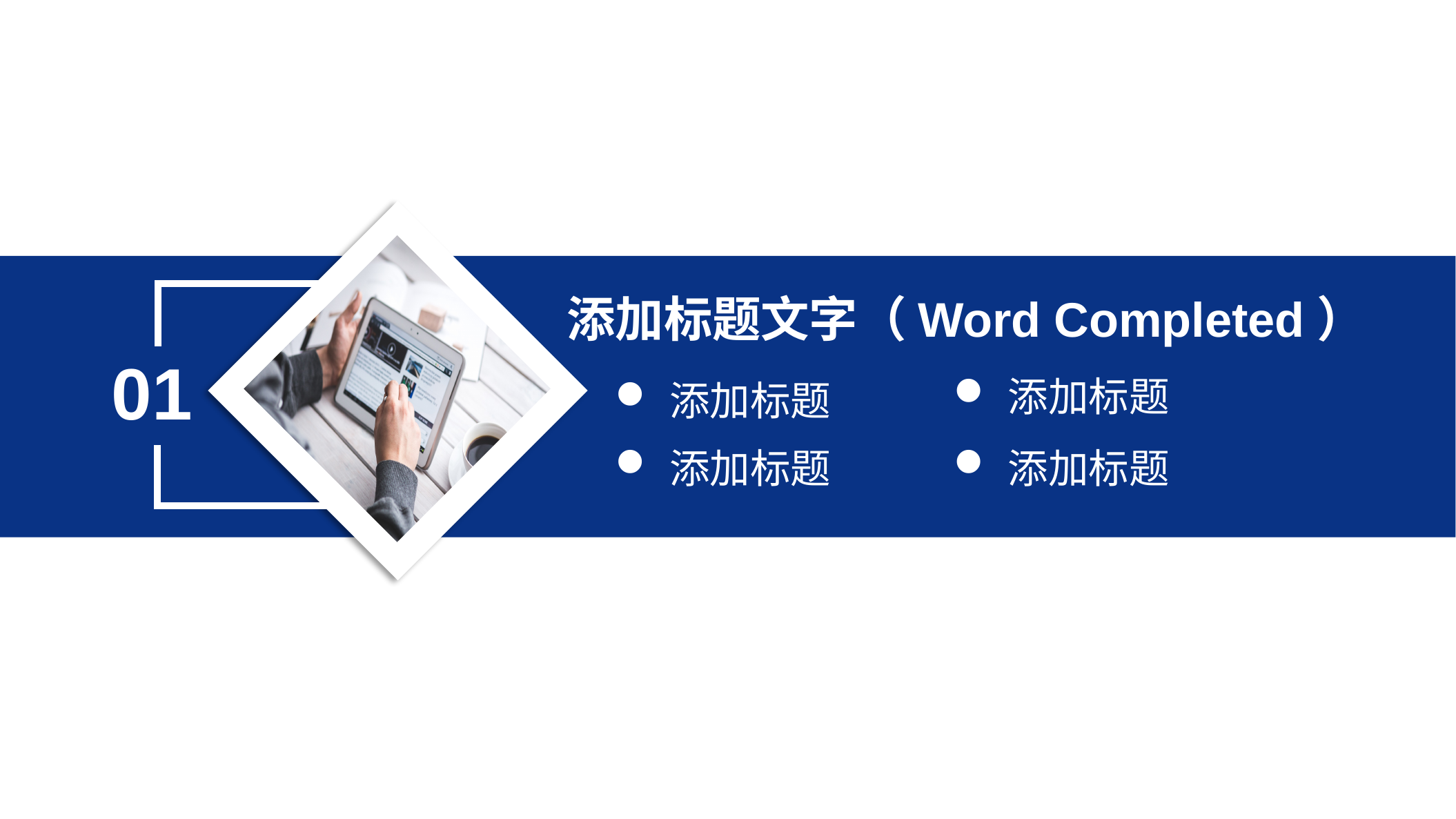

添加标题文字（Word Completed）
01
添加标题
添加标题
添加标题
添加标题